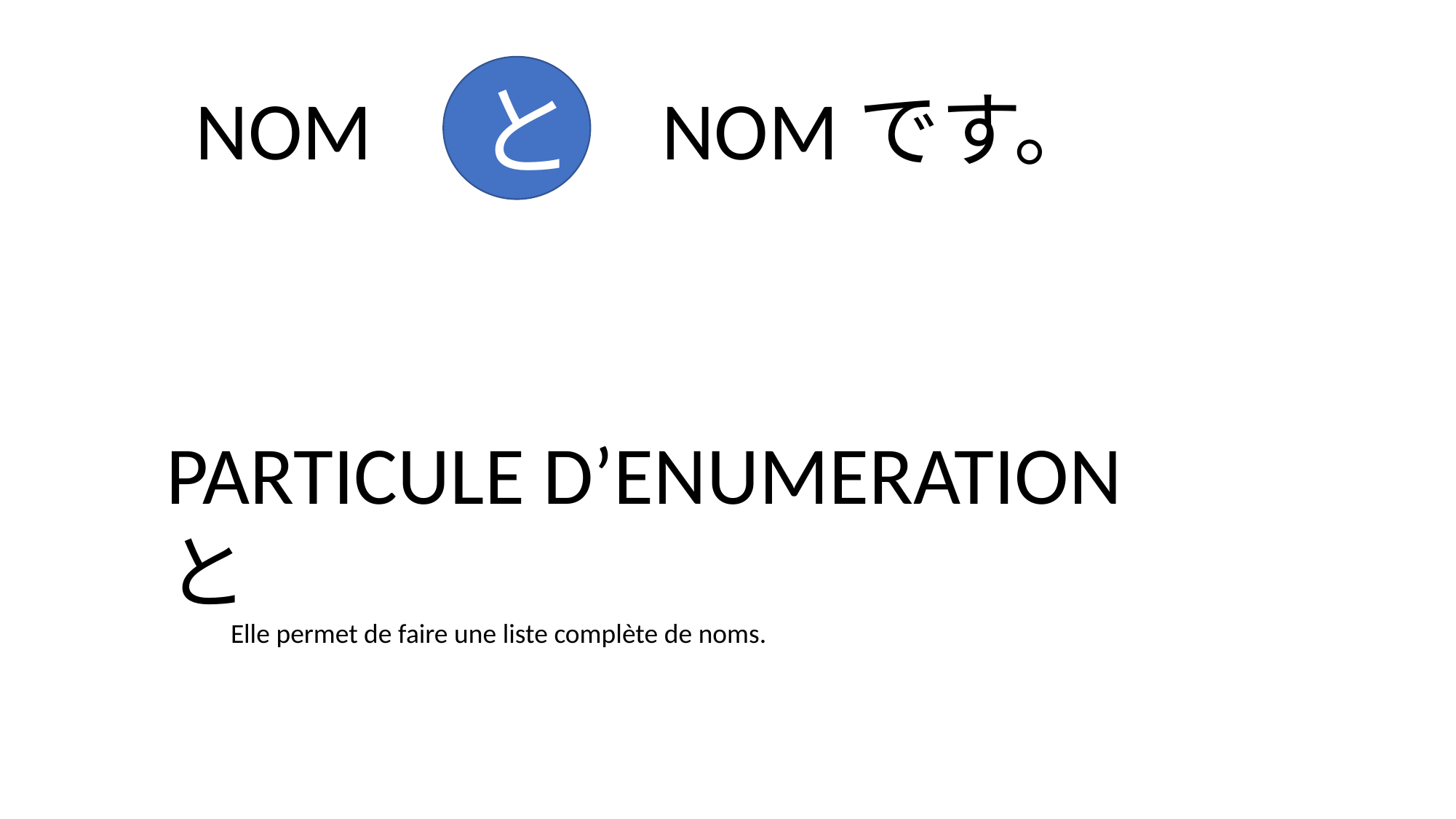

と
NOM
NOMです。
PARTICULE D’ENUMERATION と
Elle permet de faire une liste complète de noms.